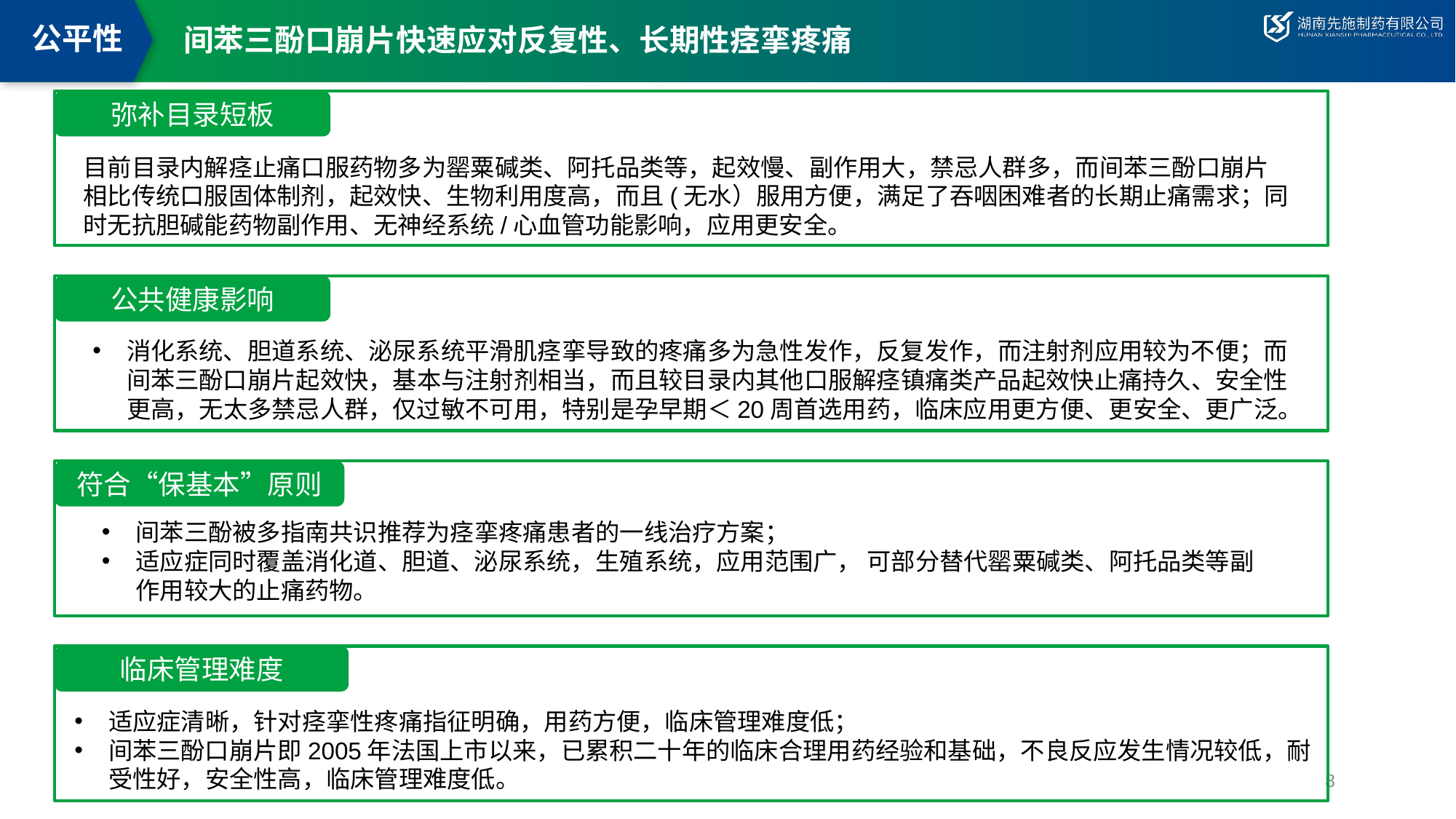

公平性
# 间苯三酚口崩片快速应对反复性、长期性痉挛疼痛

弥补目录短板
目前目录内解痉止痛口服药物多为罂粟碱类、阿托品类等，起效慢、副作用大，禁忌人群多，而间苯三酚口崩片相比传统口服固体制剂，起效快、生物利用度高，而且(无水）服用方便，满足了吞咽困难者的长期止痛需求；同时无抗胆碱能药物副作用、无神经系统/心血管功能影响，应用更安全。

公共健康影响
消化系统、胆道系统、泌尿系统平滑肌痉挛导致的疼痛多为急性发作，反复发作，而注射剂应用较为不便；而间苯三酚口崩片起效快，基本与注射剂相当，而且较目录内其他口服解痉镇痛类产品起效快止痛持久、安全性更高，无太多禁忌人群，仅过敏不可用，特别是孕早期＜20周首选用药，临床应用更方便、更安全、更广泛。

符合“保基本”原则
间苯三酚被多指南共识推荐为痉挛疼痛患者的一线治疗方案；
适应症同时覆盖消化道、胆道、泌尿系统，生殖系统，应用范围广， 可部分替代罂粟碱类、阿托品类等副作用较大的止痛药物。

临床管理难度
适应症清晰，针对痉挛性疼痛指征明确，用药方便，临床管理难度低；
间苯三酚口崩片即2005年法国上市以来，已累积二十年的临床合理用药经验和基础，不良反应发生情况较低，耐受性好，安全性高，临床管理难度低。
8